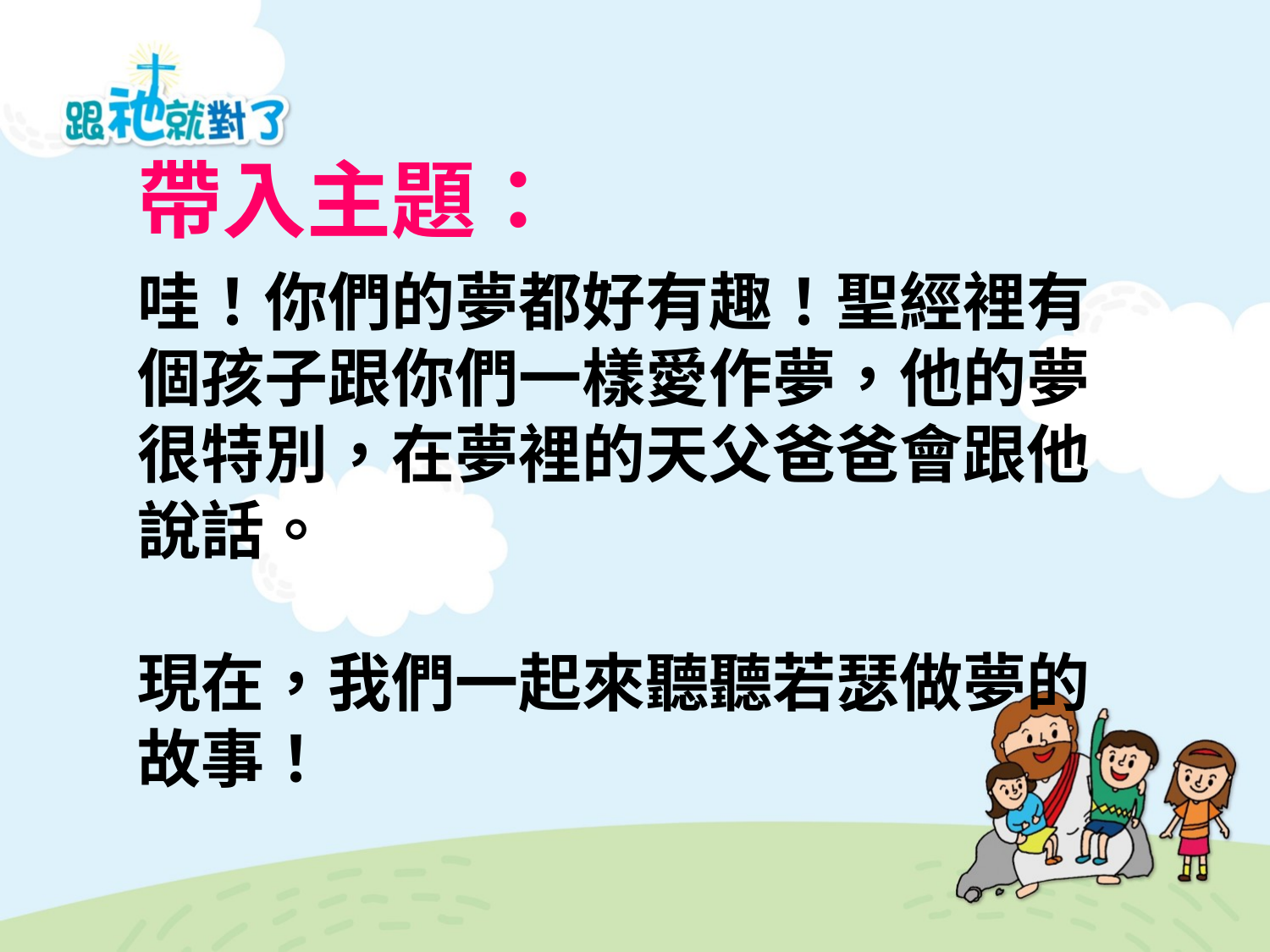

帶入主題：
哇！你們的夢都好有趣！聖經裡有個孩子跟你們一樣愛作夢，他的夢很特別，在夢裡的天父爸爸會跟他說話。

現在，我們一起來聽聽若瑟做夢的故事！